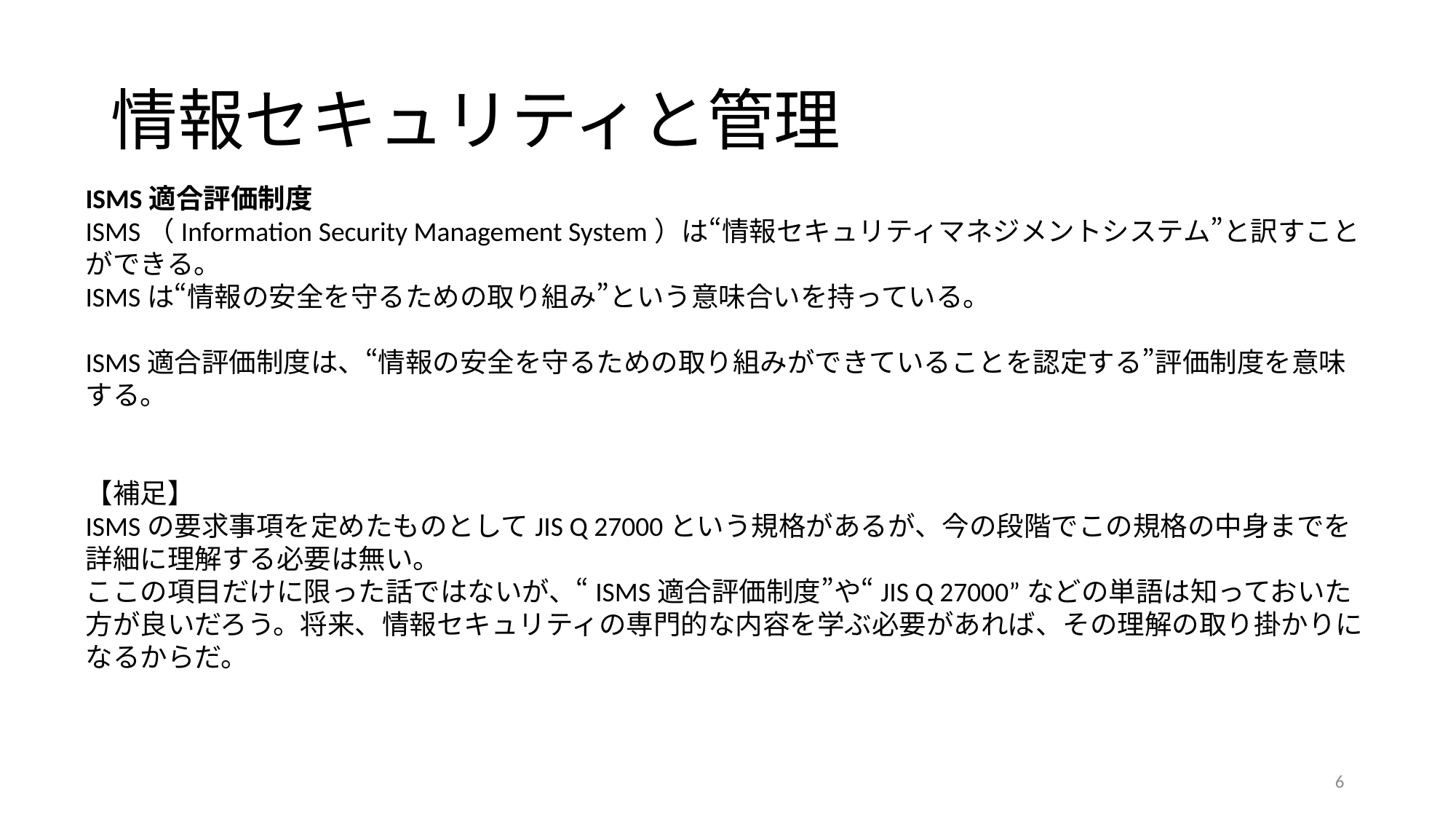

# 情報セキュリティと管理
ISMS適合評価制度
ISMS（Information Security Management System）は“情報セキュリティマネジメントシステム”と訳すことができる。
ISMSは“情報の安全を守るための取り組み”という意味合いを持っている。

ISMS適合評価制度は、“情報の安全を守るための取り組みができていることを認定する”評価制度を意味する。

【補足】
ISMSの要求事項を定めたものとしてJIS Q 27000という規格があるが、今の段階でこの規格の中身までを詳細に理解する必要は無い。
ここの項目だけに限った話ではないが、“ISMS適合評価制度”や“JIS Q 27000”などの単語は知っておいた方が良いだろう。将来、情報セキュリティの専門的な内容を学ぶ必要があれば、その理解の取り掛かりになるからだ。

6